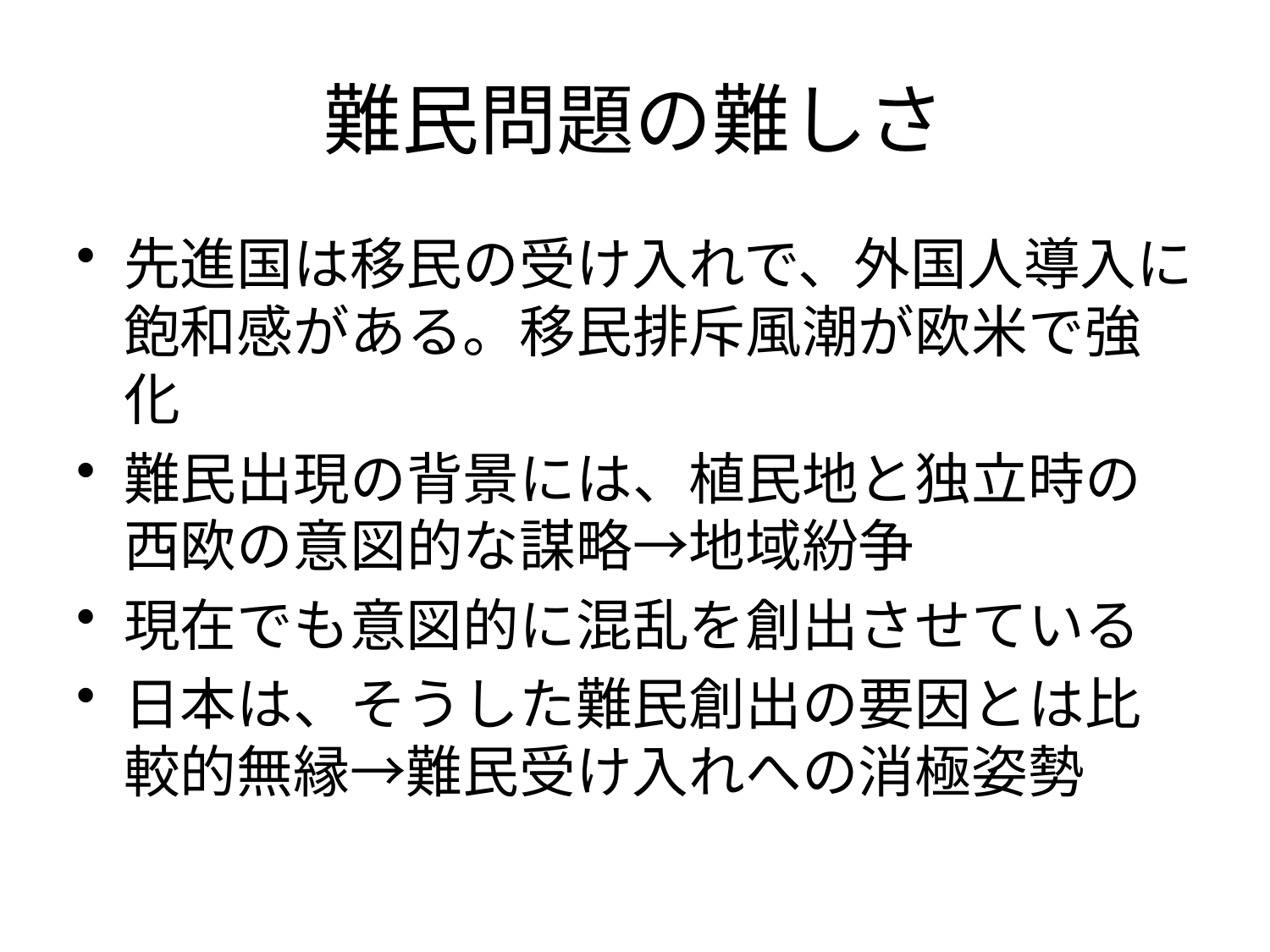

# 難民問題の難しさ
先進国は移民の受け入れで、外国人導入に飽和感がある。移民排斥風潮が欧米で強化
難民出現の背景には、植民地と独立時の西欧の意図的な謀略→地域紛争
現在でも意図的に混乱を創出させている
日本は、そうした難民創出の要因とは比較的無縁→難民受け入れへの消極姿勢